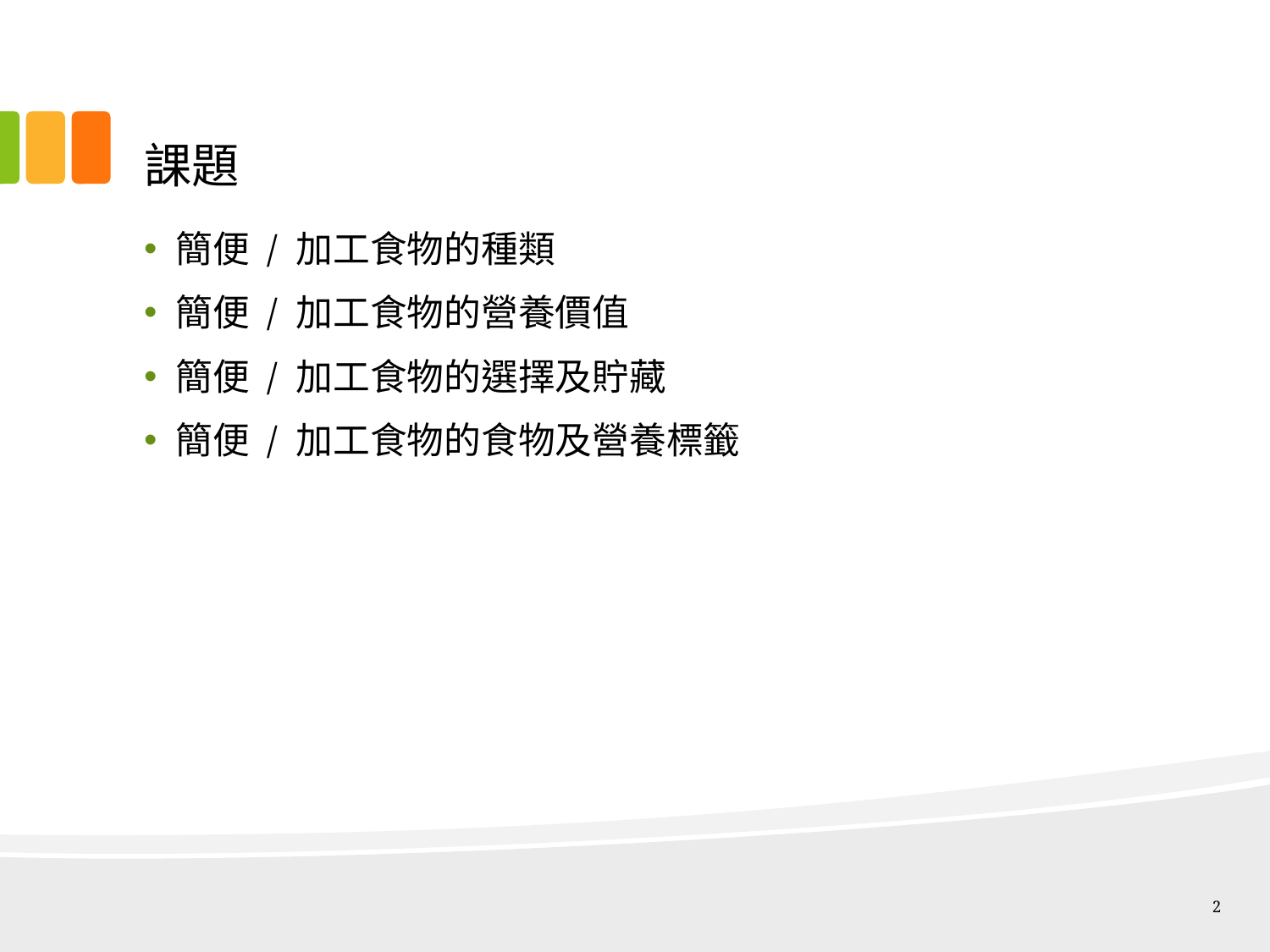

# 課題
簡便 / 加工食物的種類
簡便 / 加工食物的營養價值
簡便 / 加工食物的選擇及貯藏
簡便 / 加工食物的食物及營養標籤
2